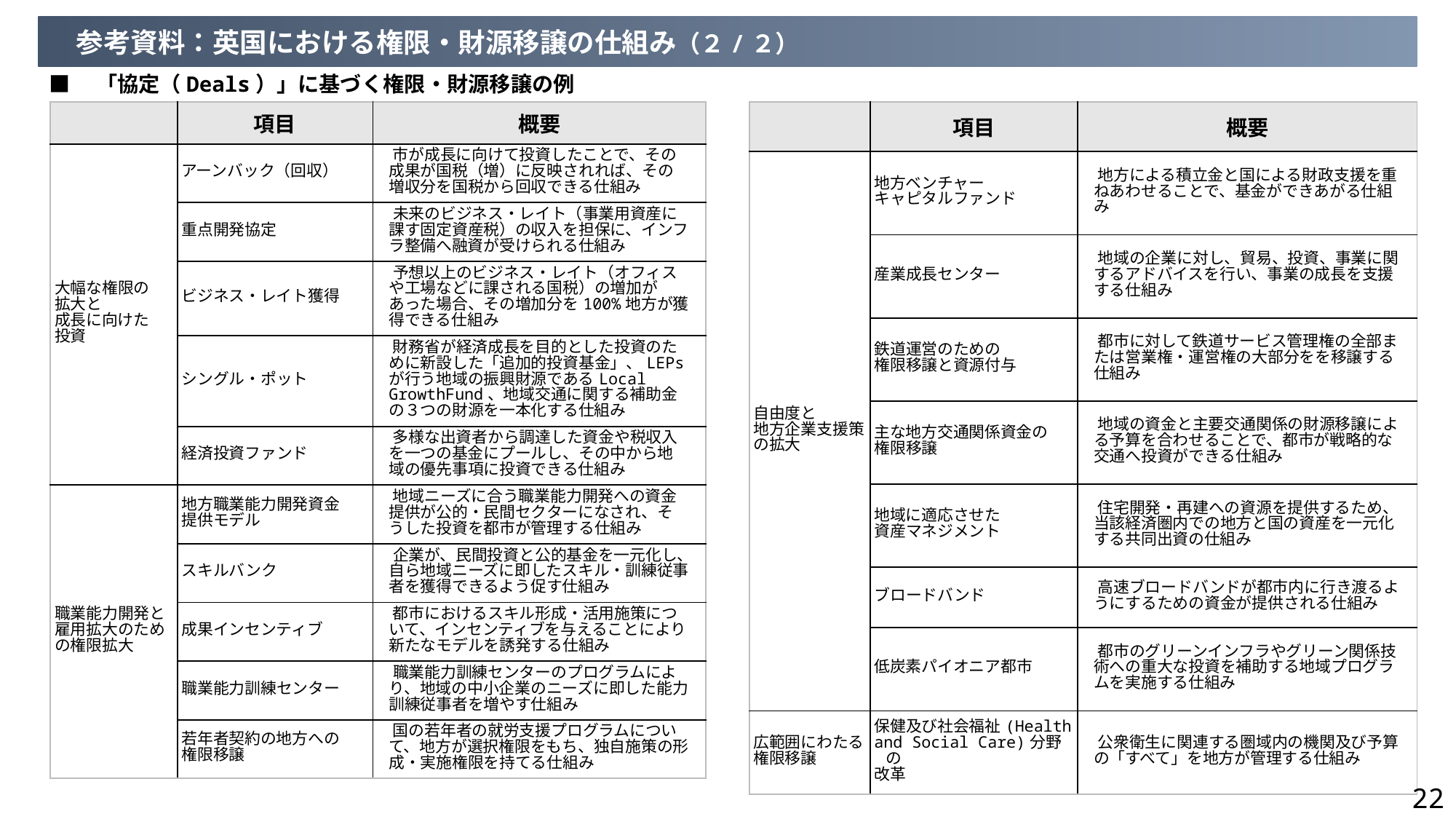

参考資料：英国における権限・財源移譲の仕組み（２/２）
■　「協定（Deals）」に基づく権限・財源移譲の例
|  | 項目 | 概要 |
| --- | --- | --- |
| 自由度と 地方企業支援策 の拡大 | 地方ベンチャー キャピタルファンド | 地方による積立金と国による財政支援を重ねあわせることで、基金ができあがる仕組み |
|  | 産業成長センター | 地域の企業に対し、貿易、投資、事業に関するアドバイスを行い、事業の成長を支援する仕組み |
|  | 鉄道運営のための 権限移譲と資源付与 | 都市に対して鉄道サービス管理権の全部または営業権・運営権の大部分をを移譲する仕組み |
|  | 主な地方交通関係資金の 権限移譲 | 地域の資金と主要交通関係の財源移譲による予算を合わせることで、都市が戦略的な交通へ投資ができる仕組み |
|  | 地域に適応させた 資産マネジメント | 住宅開発・再建への資源を提供するため、当該経済圏内での地方と国の資産を一元化する共同出資の仕組み |
|  | ブロードバンド | 高速ブロードバンドが都市内に行き渡るようにするための資金が提供される仕組み |
|  | 低炭素パイオニア都市 | 都市のグリーンインフラやグリーン関係技術への重大な投資を補助する地域プログラムを実施する仕組み |
| 広範囲にわたる 権限移譲 | 保健及び社会福祉(Health and Social Care)分野の 改革 | 公衆衛生に関連する圏域内の機関及び予算の「すべて」を地方が管理する仕組み |
|  | 項目 | 概要 |
| --- | --- | --- |
| 大幅な権限の 拡大と 成長に向けた 投資 | アーンバック（回収） | 市が成長に向けて投資したことで、その成果が国税（増）に反映されれば、その増収分を国税から回収できる仕組み |
|  | 重点開発協定 | 未来のビジネス・レイト（事業用資産に課す固定資産税）の収入を担保に、インフラ整備へ融資が受けられる仕組み |
|  | ビジネス・レイト獲得 | 予想以上のビジネス・レイト（オフィスや工場などに課される国税）の増加があった場合、その増加分を100%地方が獲得できる仕組み |
|  | シングル・ポット | 財務省が経済成長を目的とした投資のために新設した「追加的投資基金」、LEPsが行う地域の振興財源であるLocal GrowthFund、地域交通に関する補助金の３つの財源を一本化する仕組み |
|  | 経済投資ファンド | 多様な出資者から調達した資金や税収入を一つの基金にプールし、その中から地域の優先事項に投資できる仕組み |
| 職業能力開発と 雇用拡大のため の権限拡大 | 地方職業能力開発資金 提供モデル | 地域ニーズに合う職業能力開発への資金提供が公的・民間セクターになされ、そうした投資を都市が管理する仕組み |
|  | スキルバンク | 企業が、民間投資と公的基金を一元化し、自ら地域ニーズに即したスキル・訓練従事者を獲得できるよう促す仕組み |
|  | 成果インセンティブ | 都市におけるスキル形成・活用施策について、インセンティブを与えることにより新たなモデルを誘発する仕組み |
|  | 職業能力訓練センター | 職業能力訓練センターのプログラムにより、地域の中小企業のニーズに即した能力訓練従事者を増やす仕組み |
|  | 若年者契約の地方への 権限移譲 | 国の若年者の就労支援プログラムについて、地方が選択権限をもち、独自施策の形成・実施権限を持てる仕組み |
22